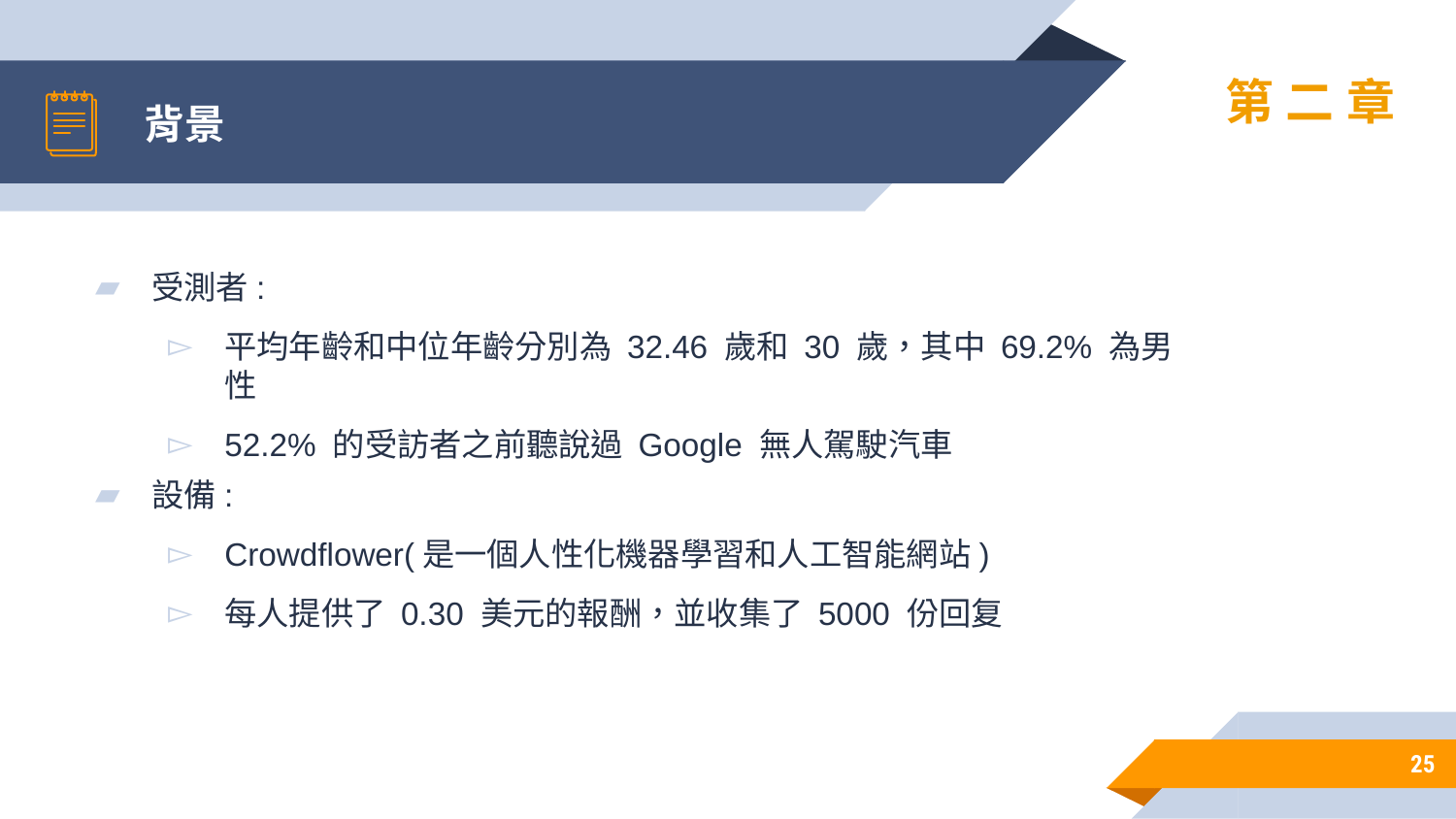

# 背景
第二章

受測者:
平均年齡和中位年齡分別為 32.46 歲和 30 歲，其中 69.2% 為男性
52.2% 的受訪者之前聽說過 Google 無人駕駛汽車
設備:
Crowdflower(是一個人性化機器學習和人工智能網站)
每人提供了 0.30 美元的報酬，並收集了 5000 份回复
25